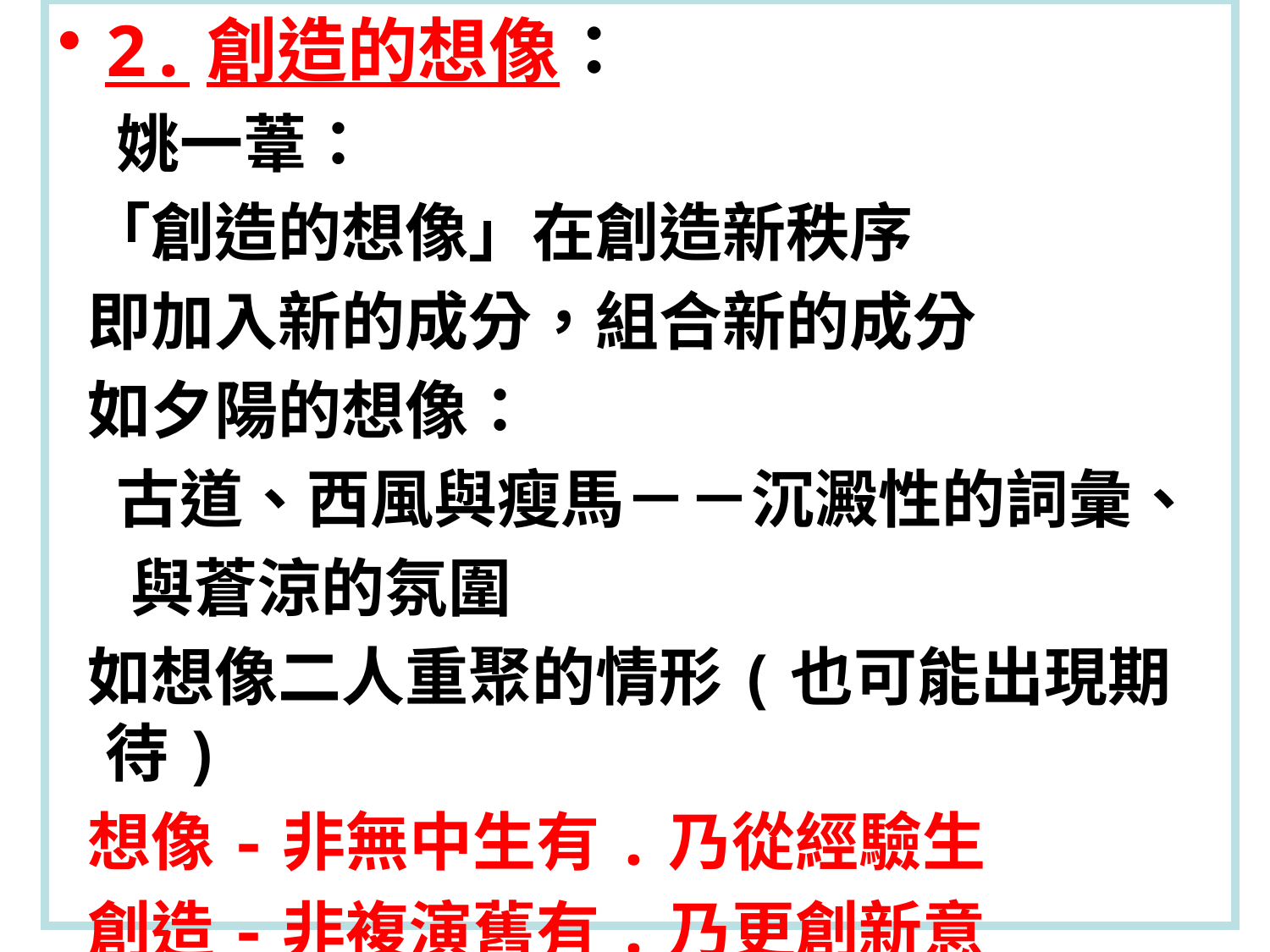

2.創造的想像：
   姚一葦：
 「創造的想像」在創造新秩序
 即加入新的成分，組合新的成分
 如夕陽的想像：
   古道、西風與瘦馬－－沉澱性的詞彙、
    與蒼涼的氛圍
 如想像二人重聚的情形(也可能出現期待)
 想像-非無中生有.乃從經驗生
 創造-非複演舊有.乃更創新意